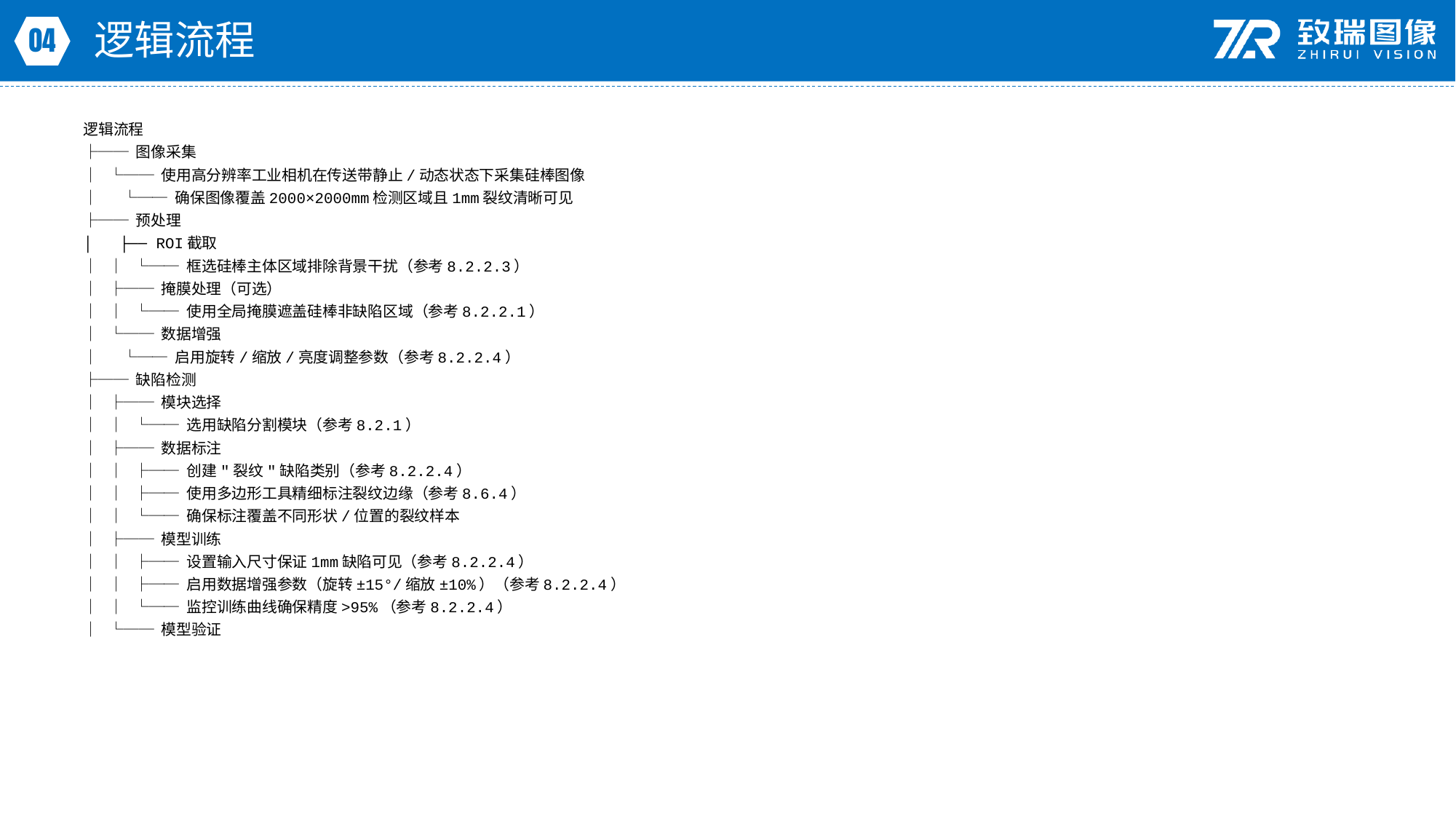

逻辑流程
04

逻辑流程
├── 图像采集
│   └── 使用高分辨率工业相机在传送带静止/动态状态下采集硅棒图像
│       └── 确保图像覆盖2000×2000mm检测区域且1mm裂纹清晰可见
├── 预处理
│   ├── ROI截取
│   │   └── 框选硅棒主体区域排除背景干扰（参考8.2.2.3）
│   ├── 掩膜处理（可选）
│   │   └── 使用全局掩膜遮盖硅棒非缺陷区域（参考8.2.2.1）
│   └── 数据增强
│       └── 启用旋转/缩放/亮度调整参数（参考8.2.2.4）
├── 缺陷检测
│   ├── 模块选择
│   │   └── 选用缺陷分割模块（参考8.2.1）
│   ├── 数据标注
│   │   ├── 创建"裂纹"缺陷类别（参考8.2.2.4）
│   │   ├── 使用多边形工具精细标注裂纹边缘（参考8.6.4）
│   │   └── 确保标注覆盖不同形状/位置的裂纹样本
│   ├── 模型训练
│   │   ├── 设置输入尺寸保证1mm缺陷可见（参考8.2.2.4）
│   │   ├── 启用数据增强参数（旋转±15°/缩放±10%）（参考8.2.2.4）
│   │   └── 监控训练曲线确保精度>95%（参考8.2.2.4）
│   └── 模型验证